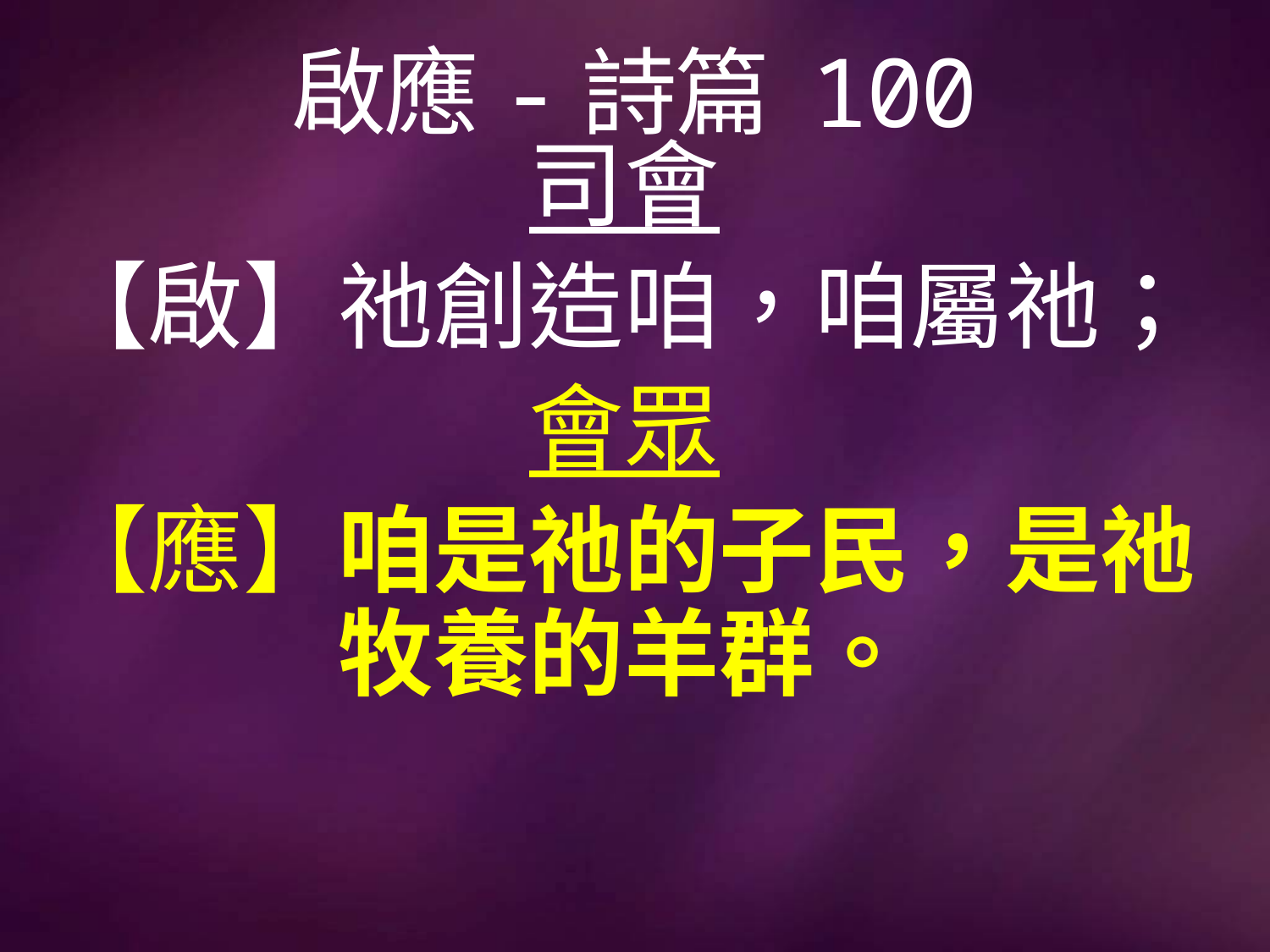

# 啟應-詩篇 100
司會
【啟】祂創造咱，咱屬祂；
會眾
【應】咱是祂的子民，是祂牧養的羊群。